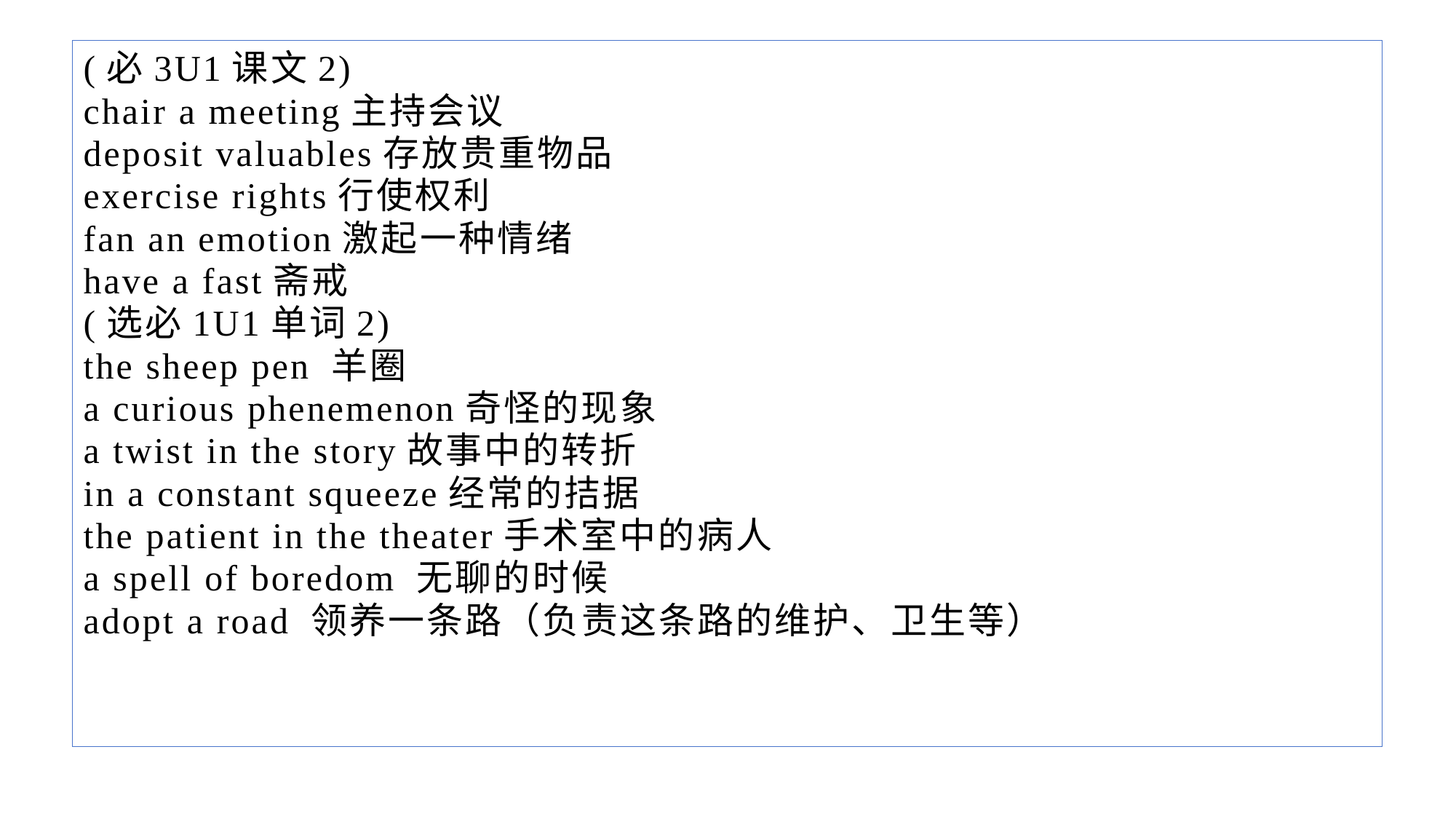

(必3U1课文2)
chair a meeting主持会议
deposit valuables存放贵重物品
exercise rights行使权利
fan an emotion激起一种情绪
have a fast斋戒
(选必1U1单词2)
the sheep pen 羊圈
a curious phenemenon奇怪的现象
a twist in the story故事中的转折
in a constant squeeze经常的拮据
the patient in the theater手术室中的病人
a spell of boredom 无聊的时候
adopt a road 领养一条路（负责这条路的维护、卫生等）